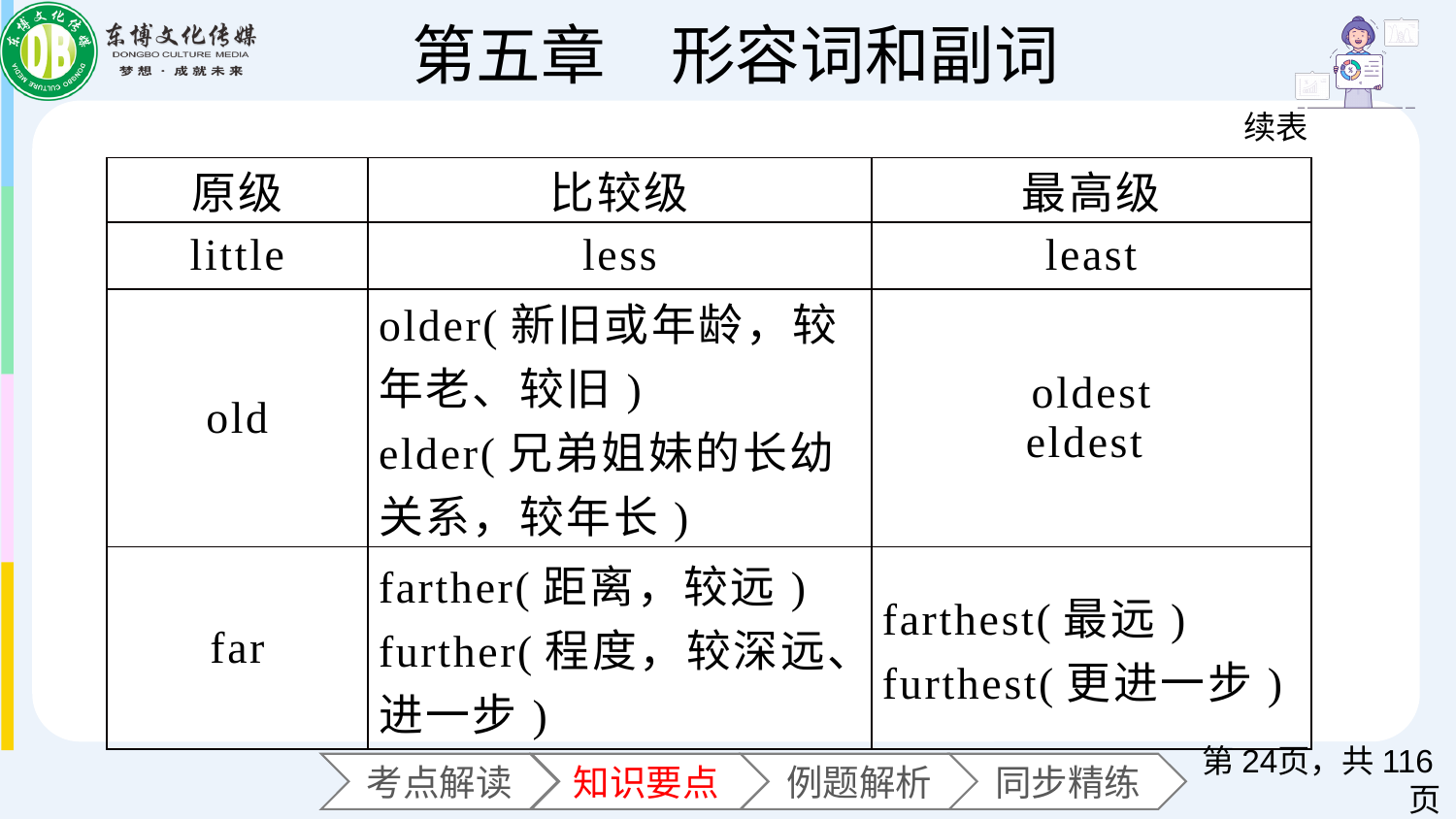

续表
| 原级 | 比较级 | 最高级 |
| --- | --- | --- |
| little | less | least |
| old | older(新旧或年龄，较年老、较旧) elder(兄弟姐妹的长幼关系，较年长) | oldest eldest |
| far | farther(距离，较远) further(程度，较深远、进一步) | farthest(最远) furthest(更进一步) |
第24页，共116页